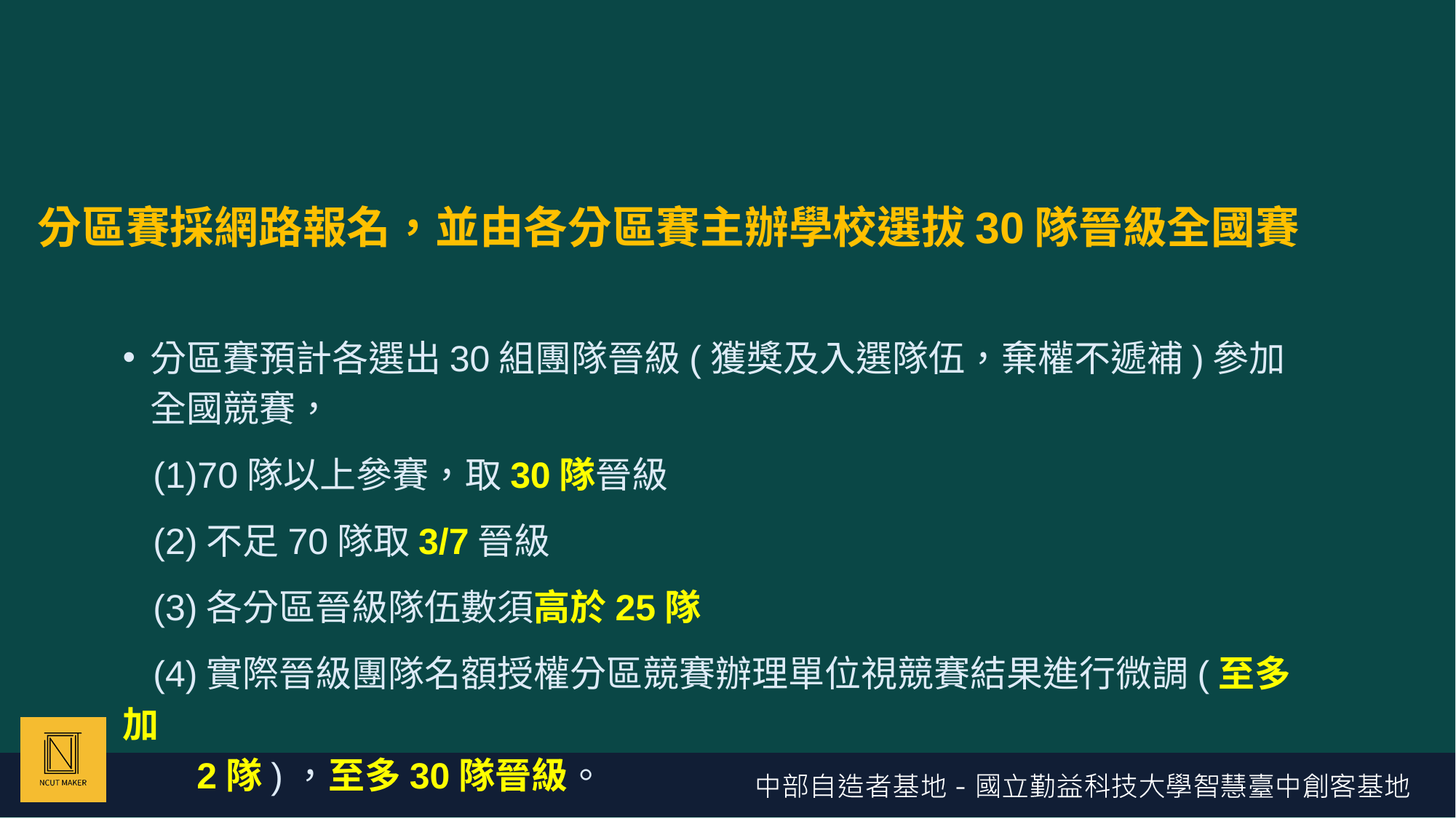

分區賽採網路報名，並由各分區賽主辦學校選拔30隊晉級全國賽
分區賽預計各選出30組團隊晉級(獲獎及入選隊伍，棄權不遞補)參加全國競賽，
   (1)70隊以上參賽，取30隊晉級
   (2)不足70隊取3/7晉級
   (3)各分區晉級隊伍數須高於25隊
   (4)實際晉級團隊名額授權分區競賽辦理單位視競賽結果進行微調(至多加
        2隊)，至多30隊晉級。